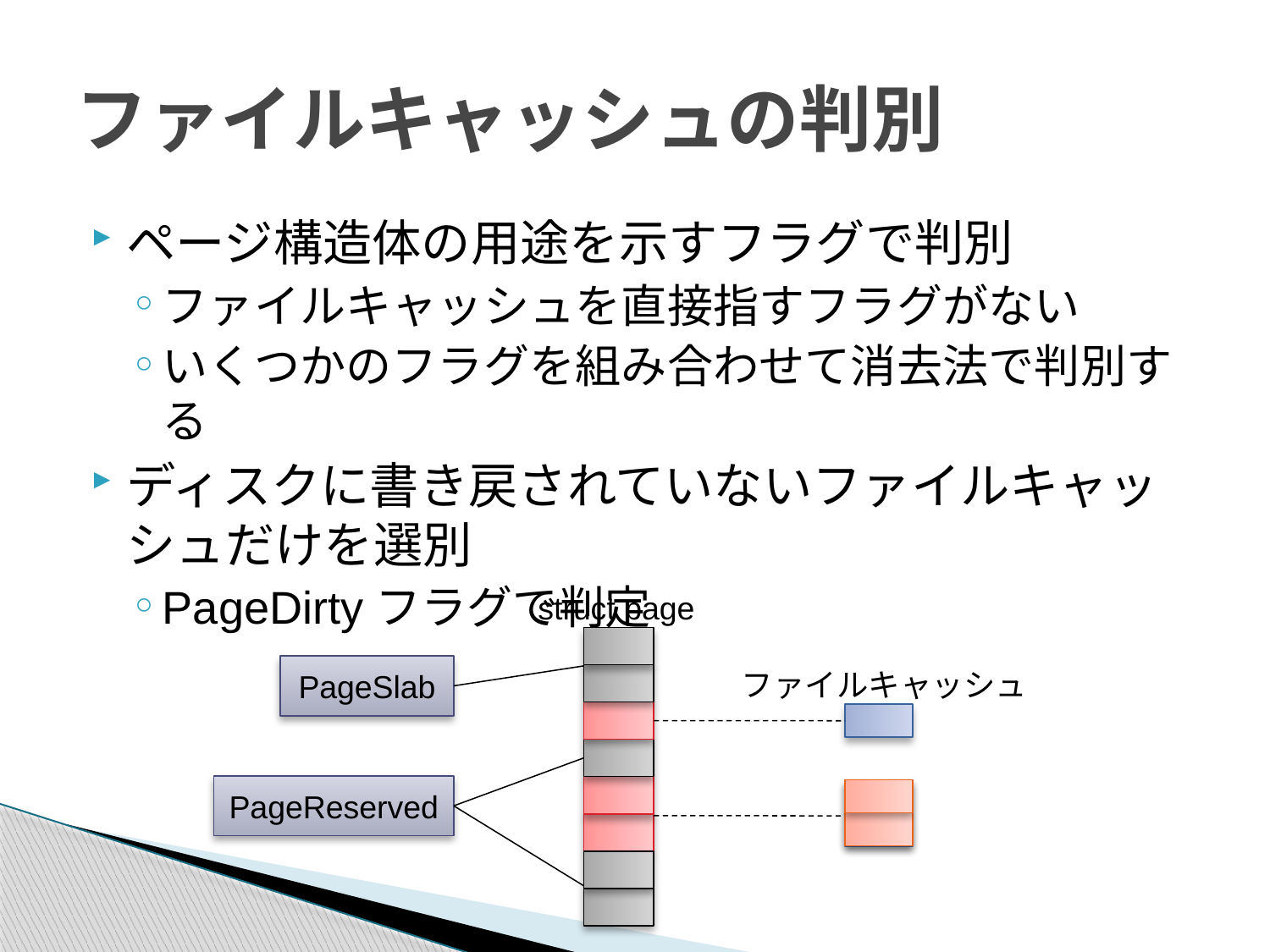

# ファイルキャッシュの判別
ページ構造体の用途を示すフラグで判別
ファイルキャッシュを直接指すフラグがない
いくつかのフラグを組み合わせて消去法で判別する
ディスクに書き戻されていないファイルキャッシュだけを選別
PageDirtyフラグで判定
struct page

PageSlab
ファイルキャッシュ

PageReserved